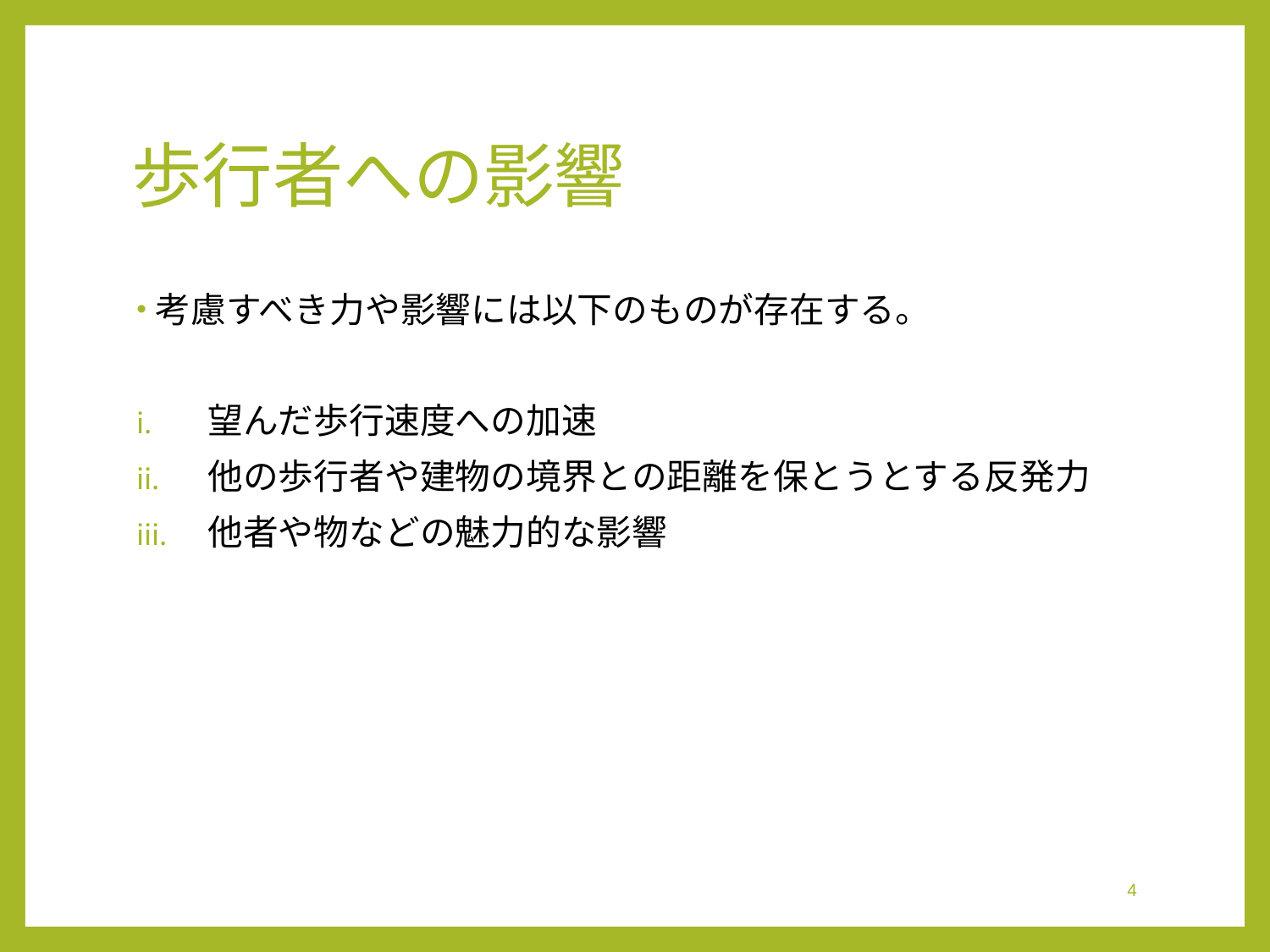

# 歩行者への影響
考慮すべき力や影響には以下のものが存在する。

望んだ歩行速度への加速
他の歩行者や建物の境界との距離を保とうとする反発力
他者や物などの魅力的な影響

4